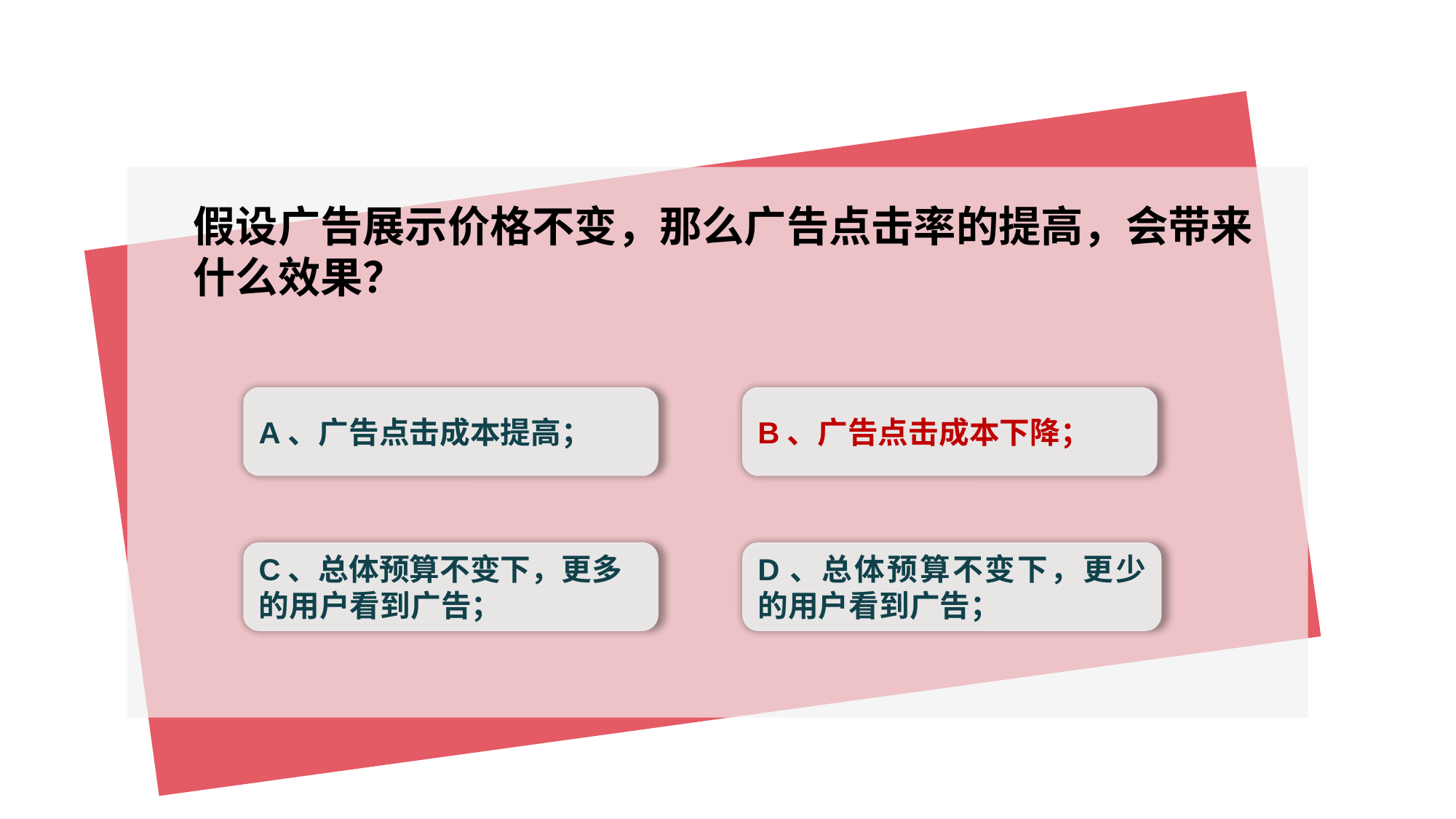

假设广告展示价格不变，那么广告点击率的提高，会带来什么效果？

A、广告点击成本提高；
B、广告点击成本下降；
C、总体预算不变下，更多的用户看到广告；
D、总体预算不变下，更少的用户看到广告；